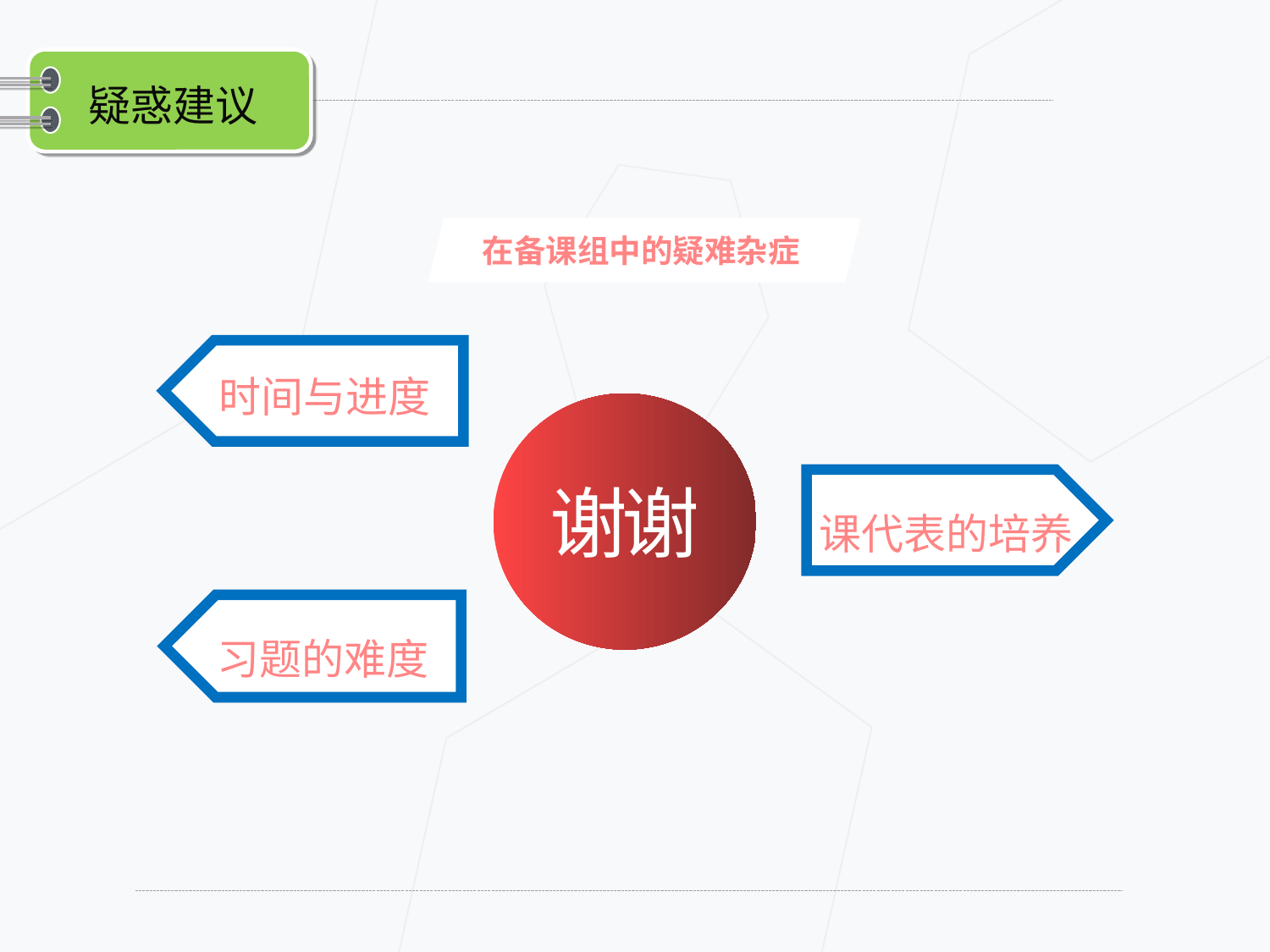

疑惑建议

在备课组中的疑难杂症
时间与进度

谢谢

课代表的培养

习题的难度